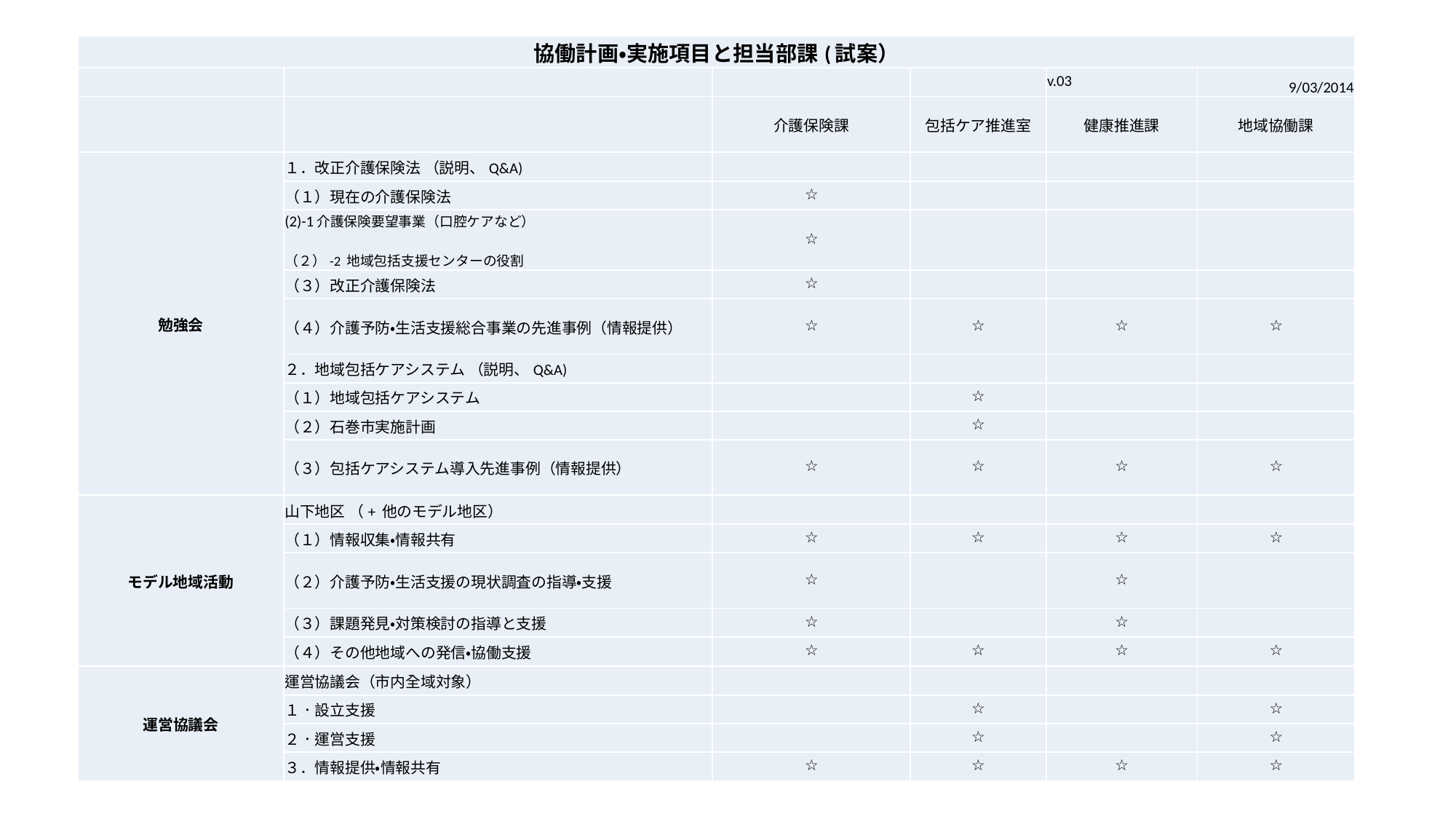

| 協働計画・実施項目と担当部課(試案） |  |  |  |  |  |
| --- | --- | --- | --- | --- | --- |
|  |  |  |  | v.03 | 9/03/2014 |
|  |  | 介護保険課 | 包括ケア推進室 | 健康推進課 | 地域協働課 |
| 勉強会 | １．改正介護保険法 （説明、Q&A) |  |  |  |  |
|  | （１）現在の介護保険法 | ☆ |  |  |  |
|  | (2)-1介護保険要望事業（口腔ケアなど）　　　　　　　　　　　　　　　　　　　　　　　　　　　　　　　　　　　　　　 　　　　（２）-2 地域包括支援センターの役割 | ☆ |  |  |  |
|  | （３）改正介護保険法 | ☆ |  |  |  |
|  | （４）介護予防・生活支援総合事業の先進事例（情報提供） | ☆ | ☆ | ☆ | ☆ |
|  | ２．地域包括ケアシステム （説明、Q&A) |  |  |  |  |
|  | （１）地域包括ケアシステム |  | ☆ |  |  |
|  | （２）石巻市実施計画 |  | ☆ |  |  |
|  | （３）包括ケアシステム導入先進事例（情報提供） | ☆ | ☆ | ☆ | ☆ |
| モデル地域活動 | 山下地区 （+ 他のモデル地区） |  |  |  |  |
|  | （１）情報収集・情報共有 | ☆ | ☆ | ☆ | ☆ |
|  | （２）介護予防・生活支援の現状調査の指導・支援 | ☆ |  | ☆ |  |
|  | （３）課題発見・対策検討の指導と支援 | ☆ |  | ☆ |  |
|  | （４）その他地域への発信・協働支援 | ☆ | ☆ | ☆ | ☆ |
| 運営協議会 | 運営協議会（市内全域対象） |  |  |  |  |
|  | １．設立支援 |  | ☆ |  | ☆ |
|  | ２．運営支援 |  | ☆ |  | ☆ |
|  | ３．情報提供・情報共有 | ☆ | ☆ | ☆ | ☆ |